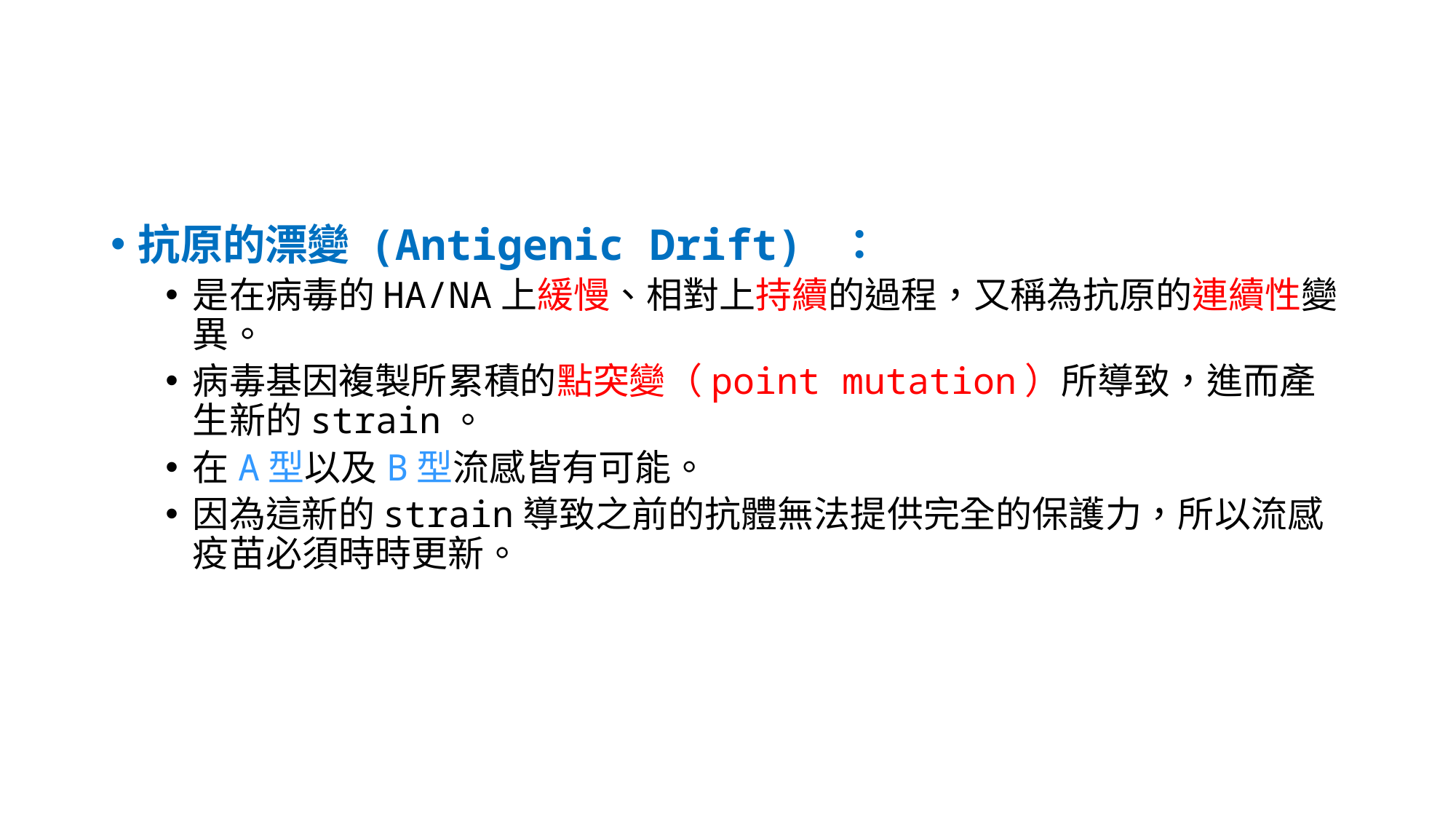

#
抗原的漂變 (Antigenic Drift) ：
是在病毒的HA/NA上緩慢、相對上持續的過程，又稱為抗原的連續性變異。
病毒基因複製所累積的點突變（point mutation）所導致，進而產生新的strain。
在A型以及B型流感皆有可能。
因為這新的strain導致之前的抗體無法提供完全的保護力，所以流感疫苗必須時時更新。